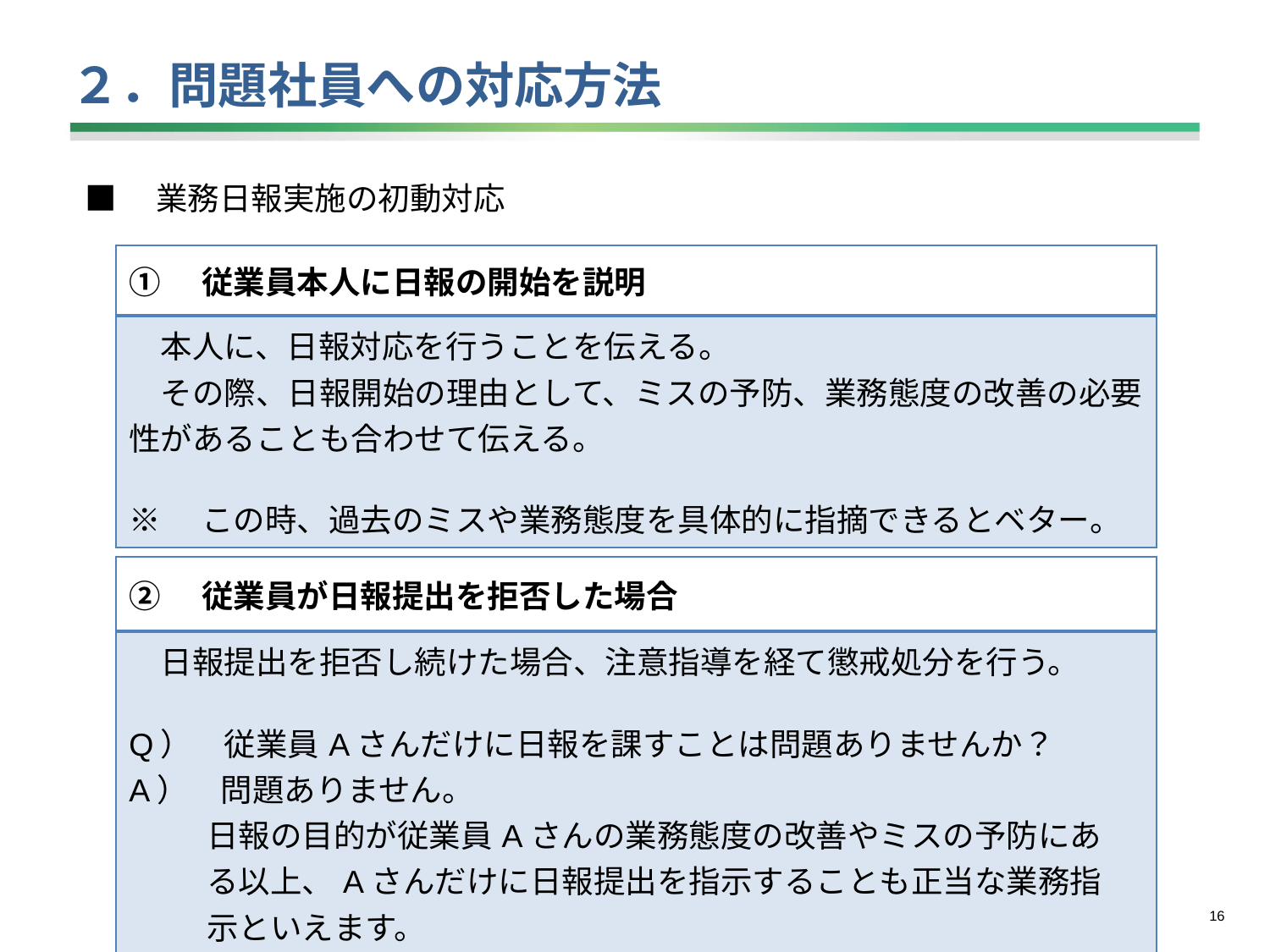

# ２．問題社員への対応方法
■　業務日報実施の初動対応

| ①　従業員本人に日報の開始を説明 |
| --- |
| 本人に、日報対応を行うことを伝える。 　その際、日報開始の理由として、ミスの予防、業務態度の改善の必要性があることも合わせて伝える。 ※　この時、過去のミスや業務態度を具体的に指摘できるとベター。 |
| ②　従業員が日報提出を拒否した場合 |
| --- |
| 日報提出を拒否し続けた場合、注意指導を経て懲戒処分を行う。 Q）　従業員Aさんだけに日報を課すことは問題ありませんか？ A）　問題ありません。 　 　日報の目的が従業員Aさんの業務態度の改善やミスの予防にあ 　　 る以上、Aさんだけに日報提出を指示することも正当な業務指 　　 示といえます。 |
16